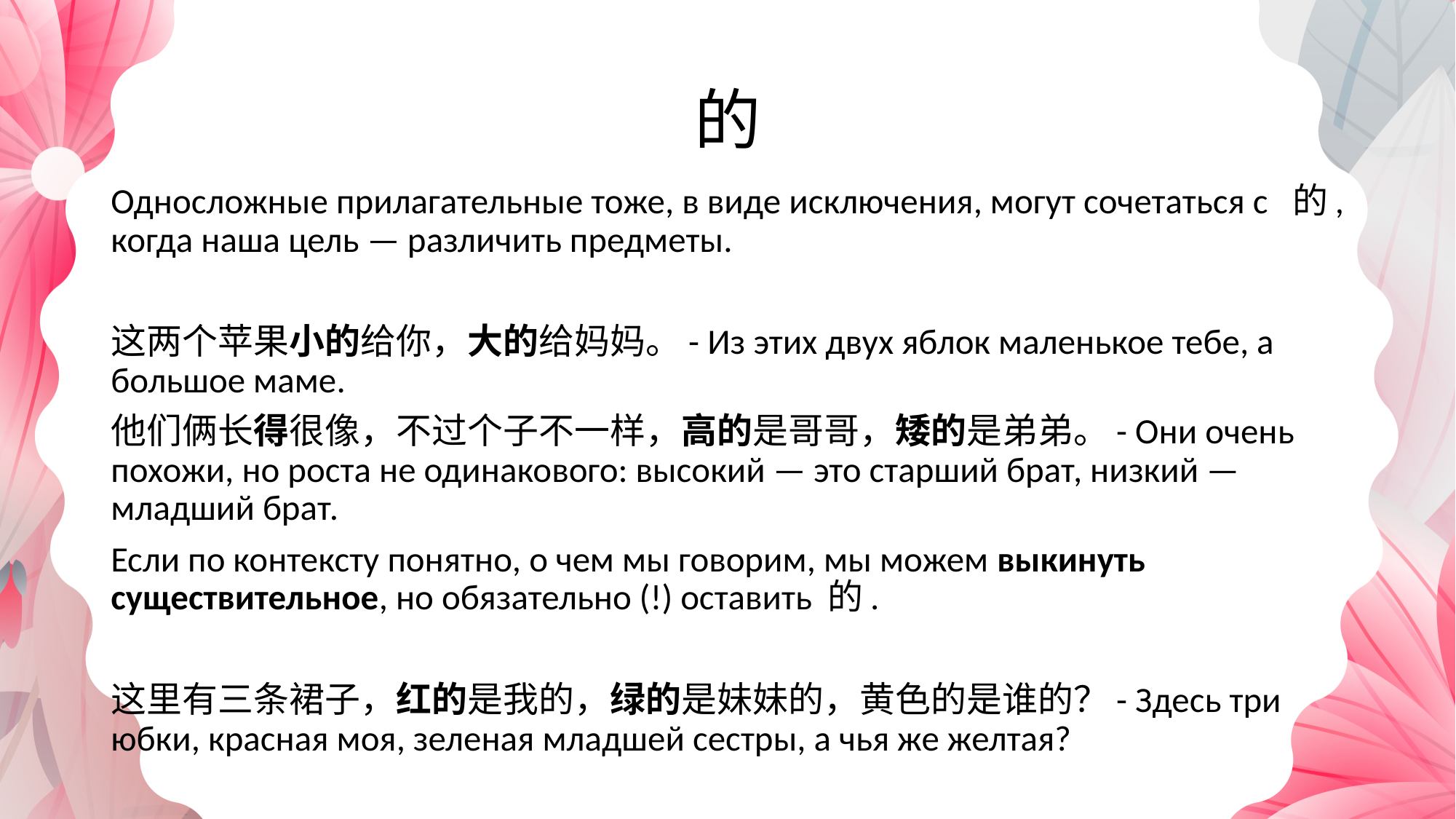

# 的
Односложные прилагательные тоже, в виде исключения, могут сочетаться с  的, когда наша цель — различить предметы.

这两个苹果小的给你，大的给妈妈。- Из этих двух яблок маленькое тебе, а большое маме.
他们俩长得很像，不过个子不一样，高的是哥哥，矮的是弟弟。- Они очень похожи, но роста не одинакового: высокий — это старший брат, низкий — младший брат.
Если по контексту понятно, о чем мы говорим, мы можем выкинуть существительное, но обязательно (!) оставить 的.

这里有三条裙子，红的是我的，绿的是妹妹的，黄色的是谁的？- Здесь три юбки, красная моя, зеленая младшей сестры, а чья же желтая?